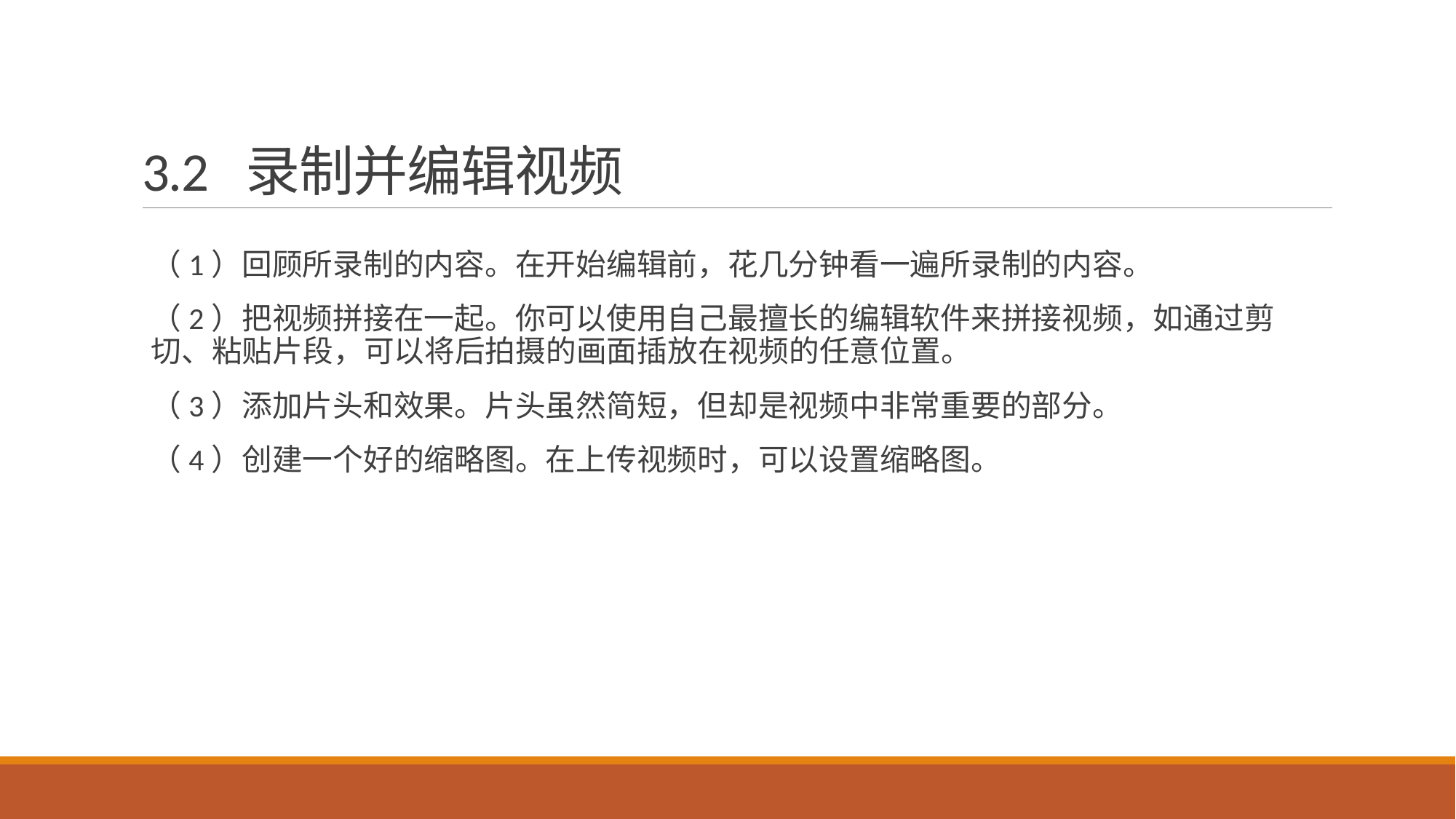

# 3.2  录制并编辑视频
（1）回顾所录制的内容。在开始编辑前，花几分钟看一遍所录制的内容。
（2）把视频拼接在一起。你可以使用自己最擅长的编辑软件来拼接视频，如通过剪切、粘贴片段，可以将后拍摄的画面插放在视频的任意位置。
（3）添加片头和效果。片头虽然简短，但却是视频中非常重要的部分。
（4）创建一个好的缩略图。在上传视频时，可以设置缩略图。